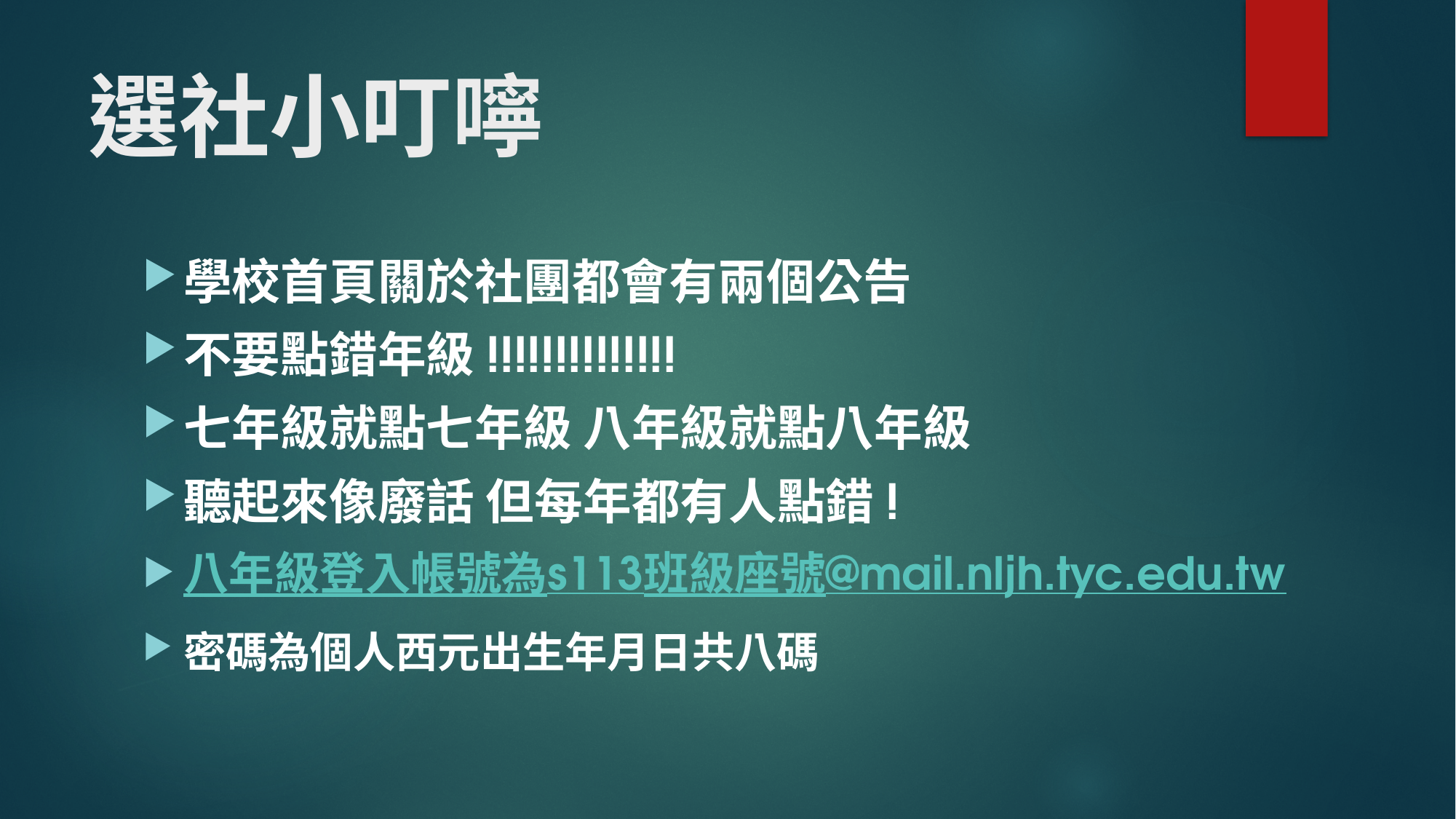

# 選社小叮嚀
學校首頁關於社團都會有兩個公告
不要點錯年級!!!!!!!!!!!!!!
七年級就點七年級 八年級就點八年級
聽起來像廢話 但每年都有人點錯!
八年級登入帳號為s113班級座號@mail.nljh.tyc.edu.tw
密碼為個人西元出生年月日共八碼